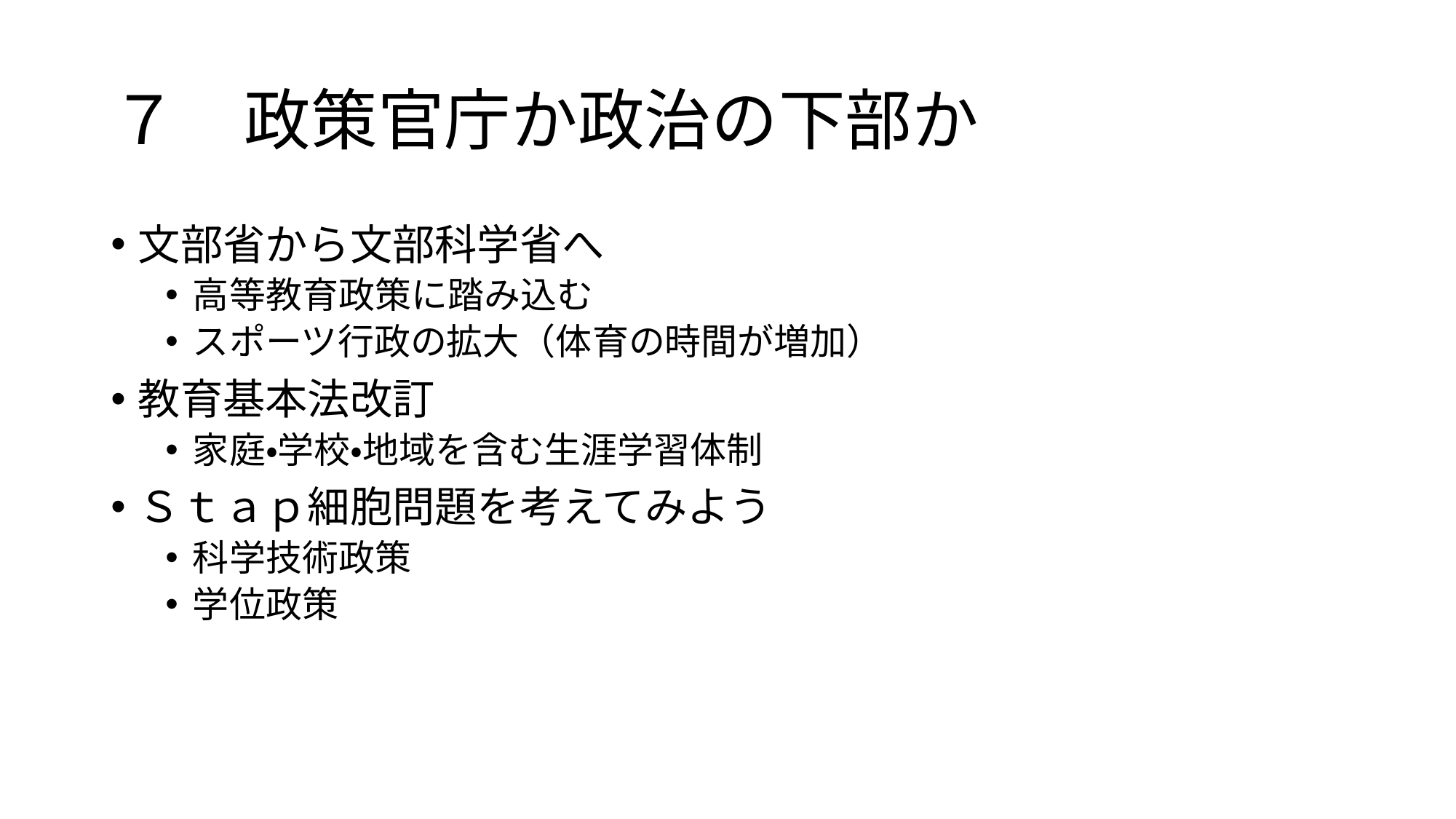

# ７　政策官庁か政治の下部か
文部省から文部科学省へ
高等教育政策に踏み込む
スポーツ行政の拡大（体育の時間が増加）
教育基本法改訂
家庭・学校・地域を含む生涯学習体制
Ｓｔａｐ細胞問題を考えてみよう
科学技術政策
学位政策